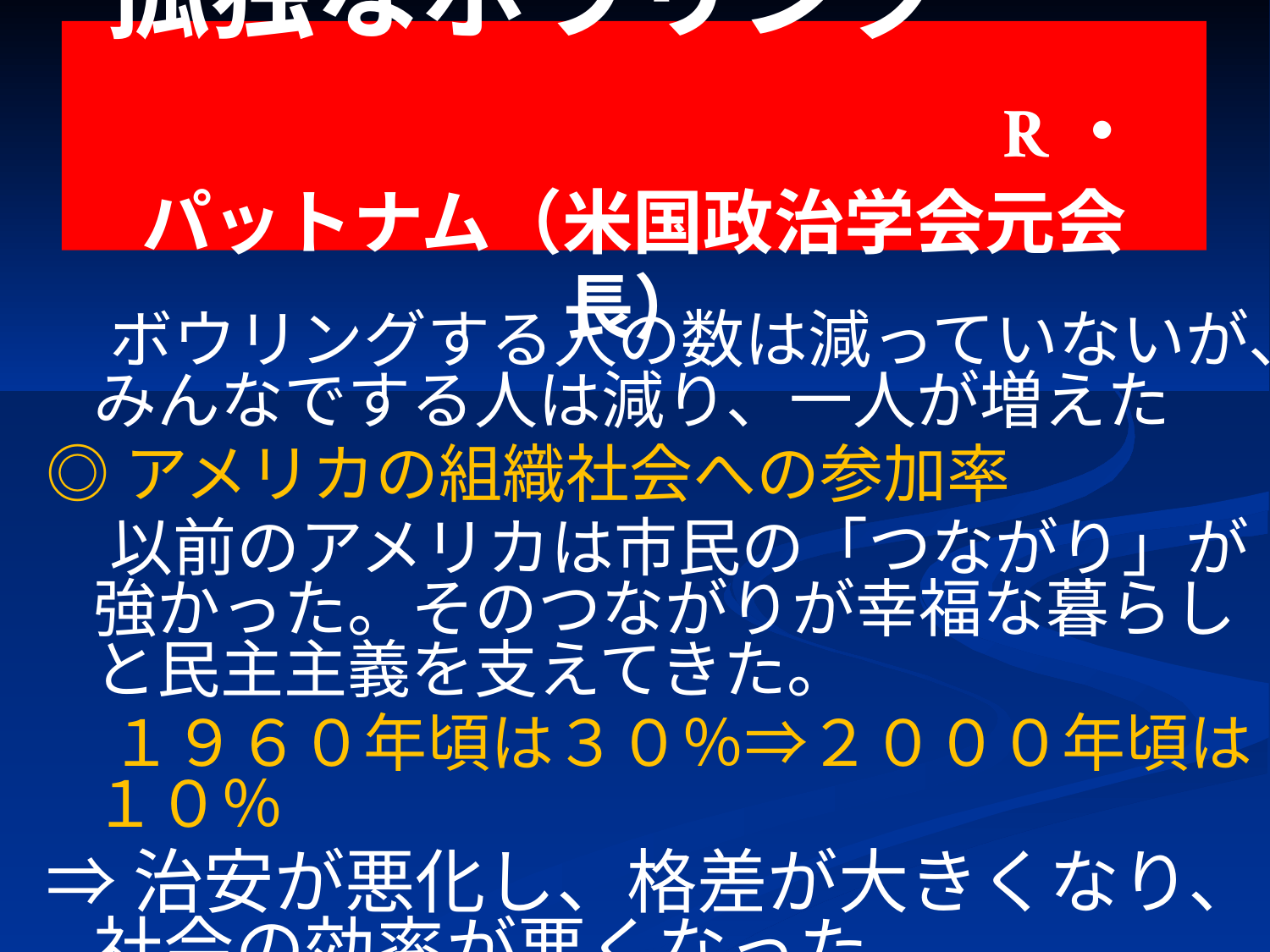

# 孤独なボウリング　　　　　　　　　　R・パットナム（米国政治学会元会長）

　ボウリングする人の数は減っていないが、みんなでする人は減り、一人が増えた
◎アメリカの組織社会への参加率
　以前のアメリカは市民の「つながり」が強かった。そのつながりが幸福な暮らしと民主主義を支えてきた。
　１９６０年頃は３０％⇒２０００年頃は１０％
⇒治安が悪化し、格差が大きくなり、社会の効率が悪くなった